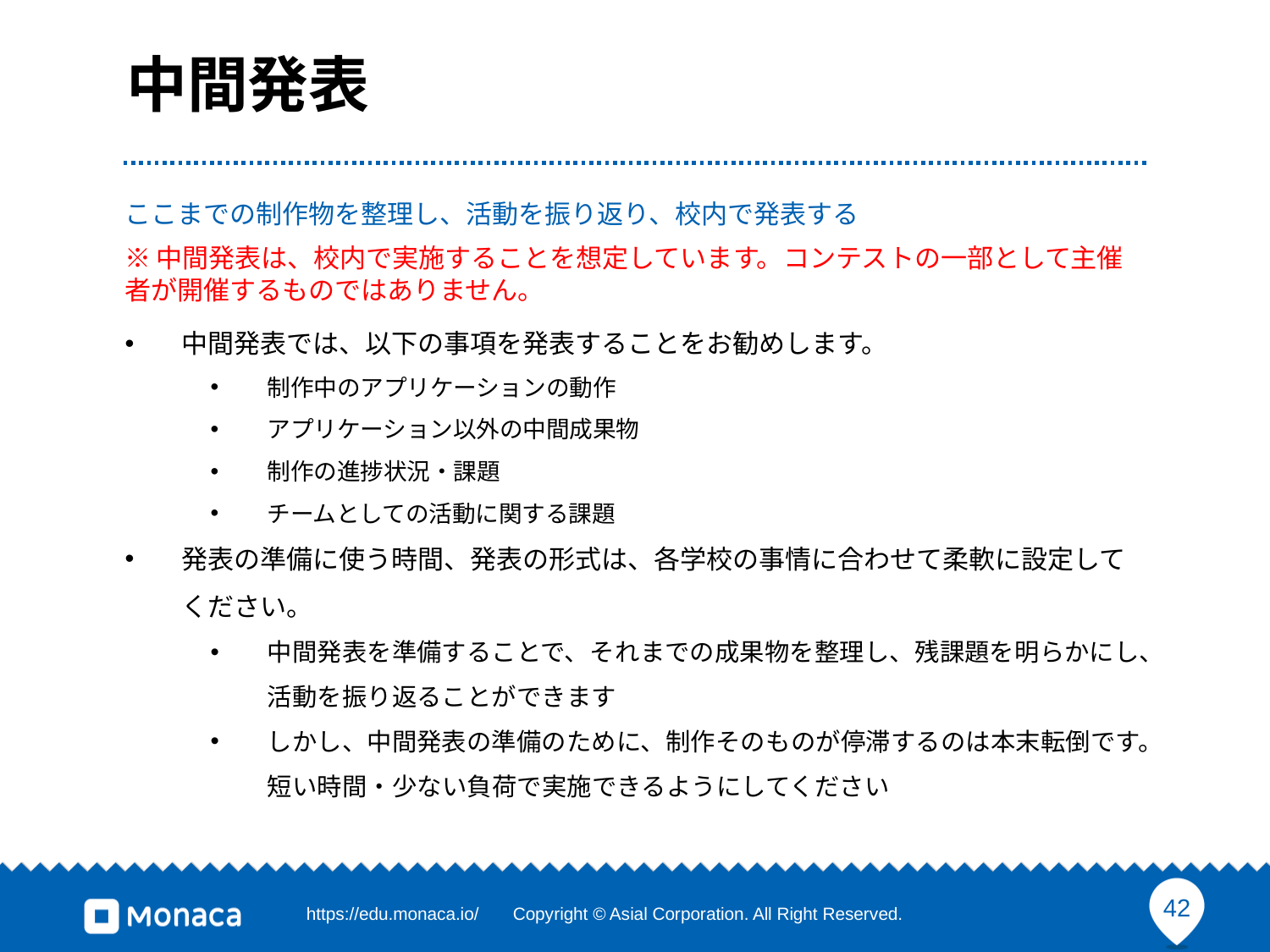

# 中間発表
ここまでの制作物を整理し、活動を振り返り、校内で発表する
※中間発表は、校内で実施することを想定しています。コンテストの一部として主催者が開催するものではありません。
中間発表では、以下の事項を発表することをお勧めします。
制作中のアプリケーションの動作
アプリケーション以外の中間成果物
制作の進捗状況・課題
チームとしての活動に関する課題
発表の準備に使う時間、発表の形式は、各学校の事情に合わせて柔軟に設定してください。
中間発表を準備することで、それまでの成果物を整理し、残課題を明らかにし、活動を振り返ることができます
しかし、中間発表の準備のために、制作そのものが停滞するのは本末転倒です。短い時間・少ない負荷で実施できるようにしてください